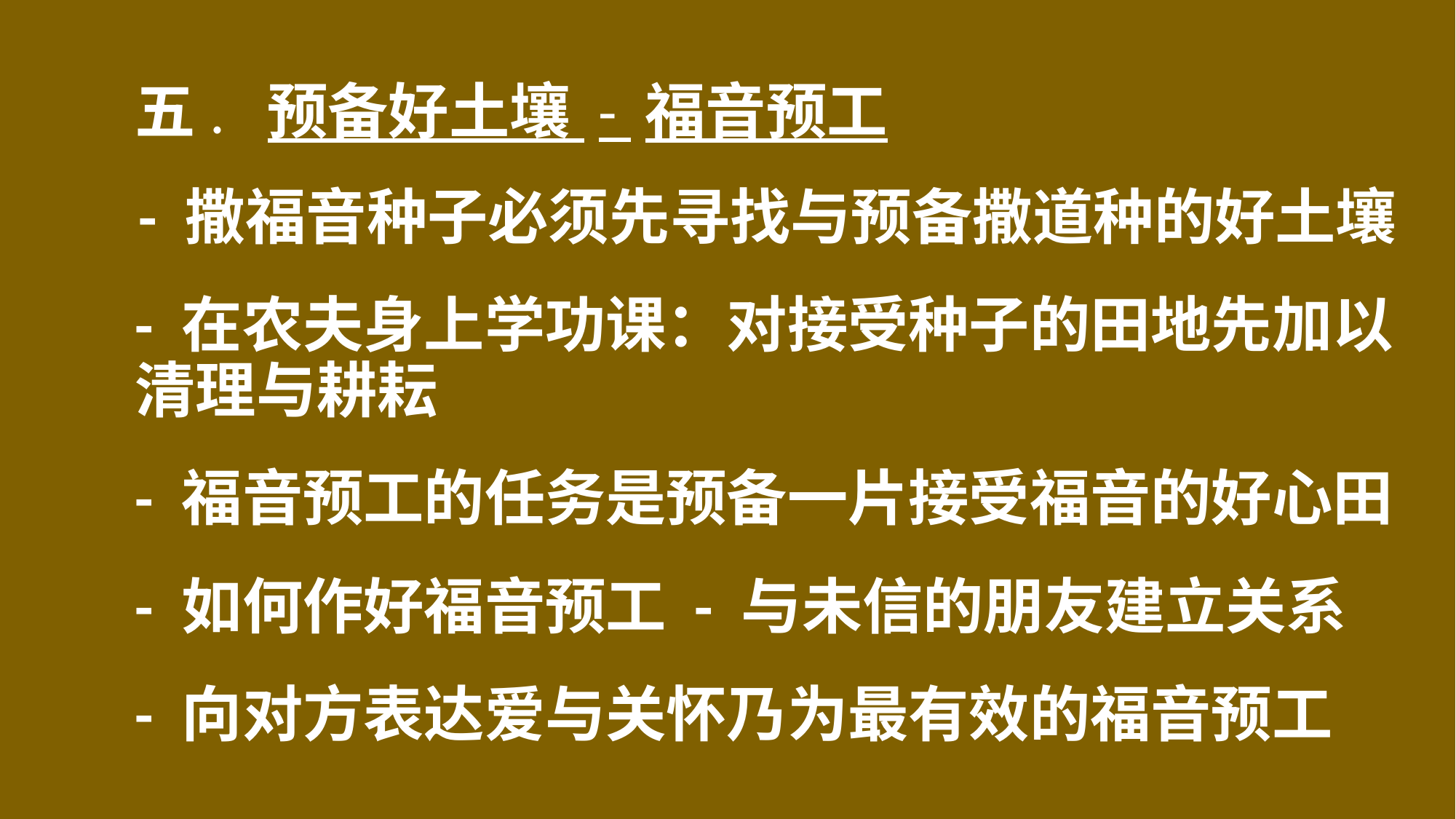

# 五.  预备好土壤 - 福音预工
 - 撒福音种子必须先寻找与预备撒道种的好土壤
- 在农夫身上学功课：对接受种子的田地先加以清理与耕耘
- 福音预工的任务是预备一片接受福音的好心田
- 如何作好福音预工 - 与未信的朋友建立关系
- 向对方表达爱与关怀乃为最有效的福音预工